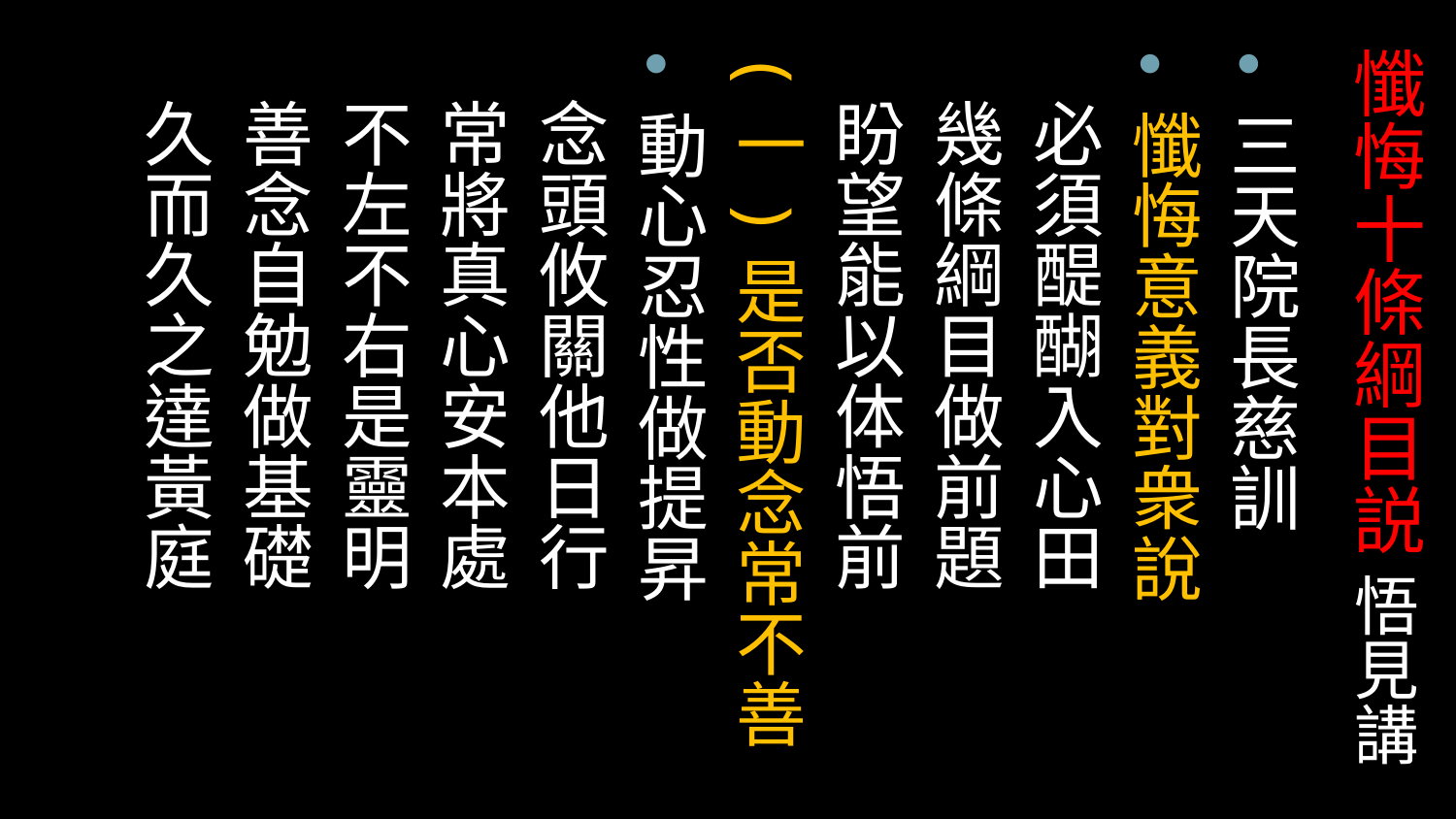

# 懺悔十條綱目説 悟見講
三天院長慈訓
懺悔意義對衆說
  必須醍醐入心田
  幾條綱目做前題
  盼望能以体悟前
(一)是否動念常不善
動心忍性做提昇
  念頭攸關他日行
  常將真心安本處
  不左不右是靈明
  善念自勉做基礎
  久而久之達黃庭